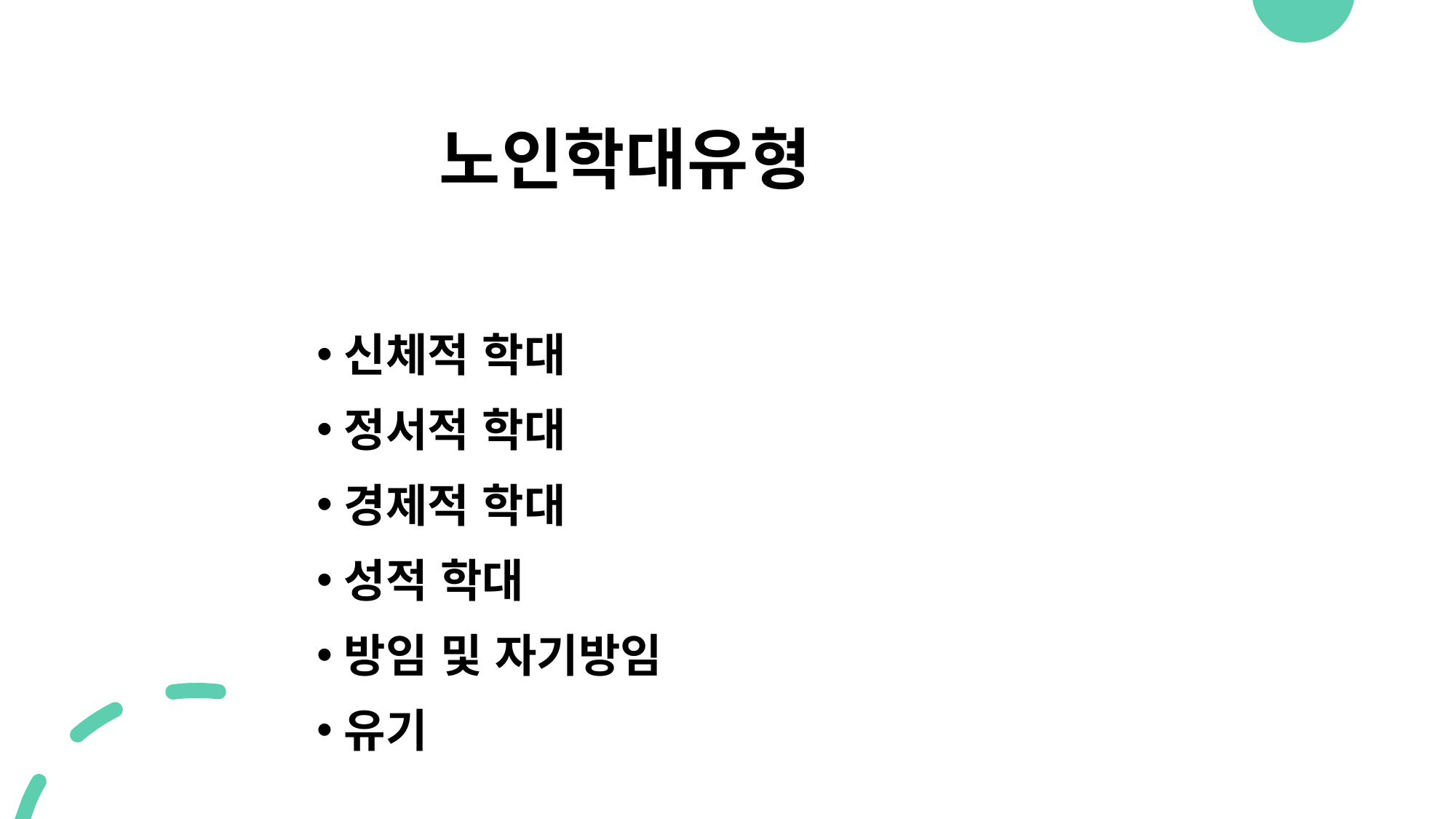

# 노인학대유형
신체적 학대
정서적 학대
경제적 학대
성적 학대
방임 및 자기방임
유기